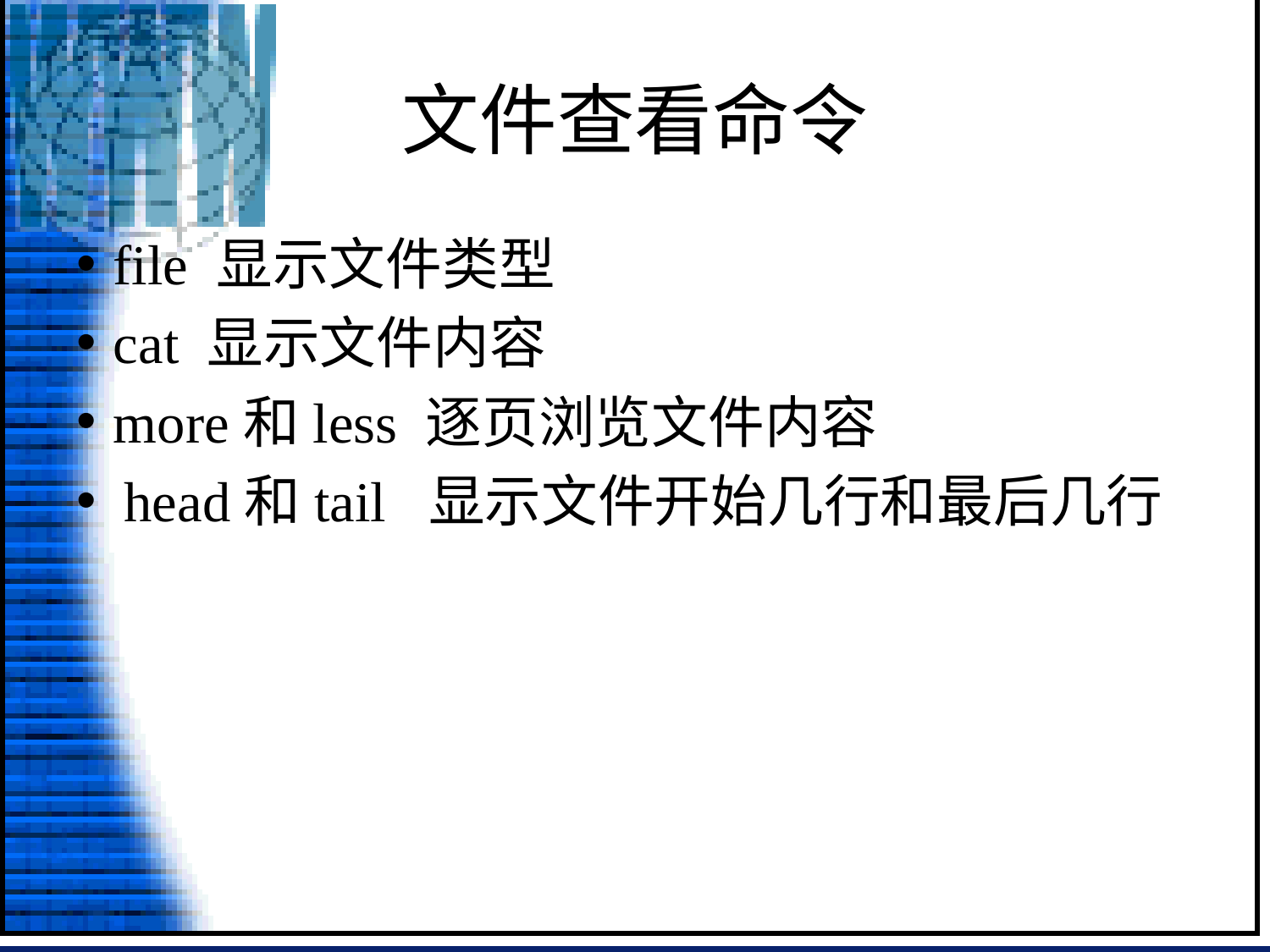

# 文件查看命令
file 显示文件类型
cat 显示文件内容
more和less 逐页浏览文件内容
head和tail  显示文件开始几行和最后几行